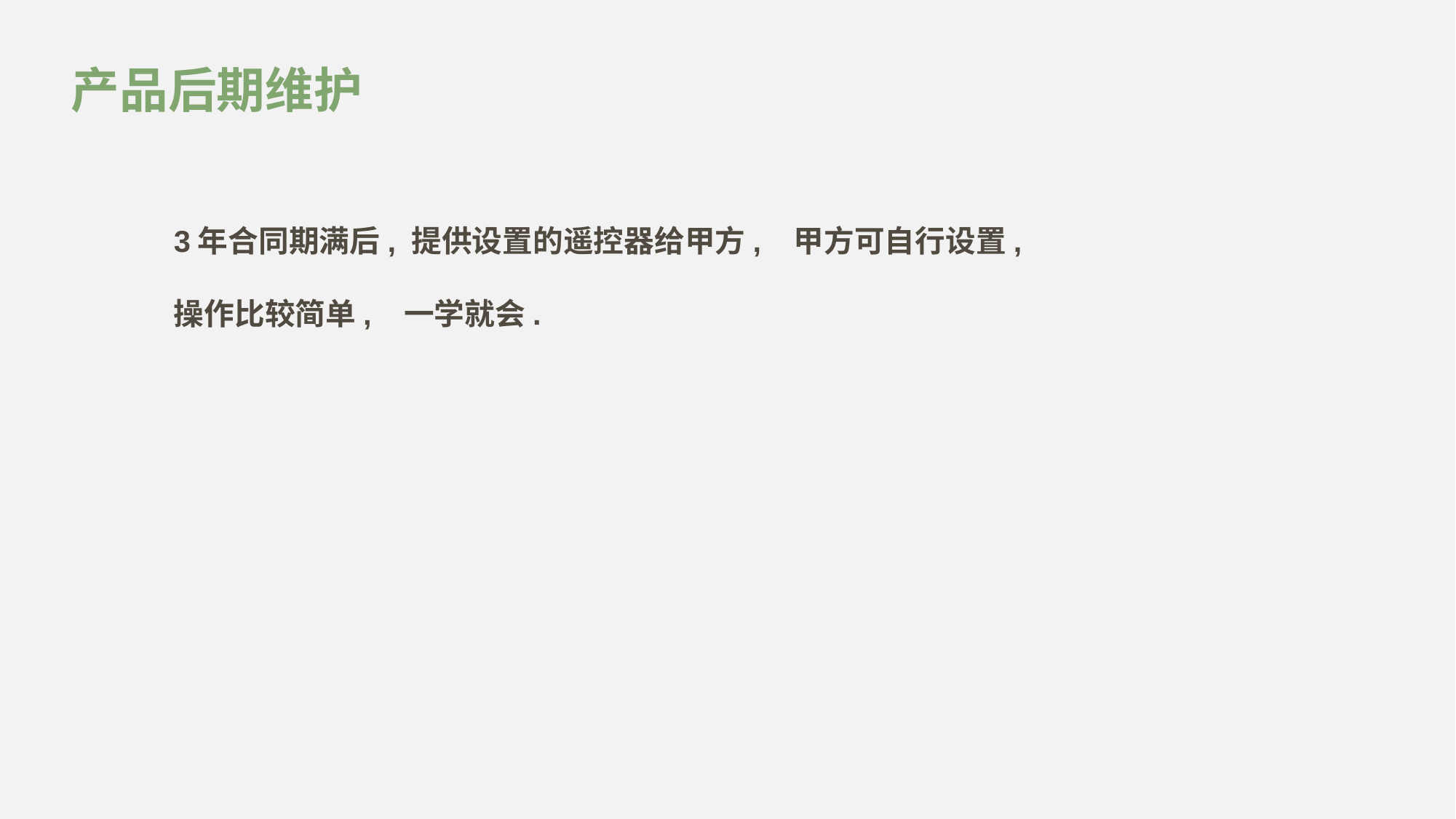

# 产品后期维护
3年合同期满后, 提供设置的遥控器给甲方,   甲方可自行设置,

操作比较简单,   一学就会.